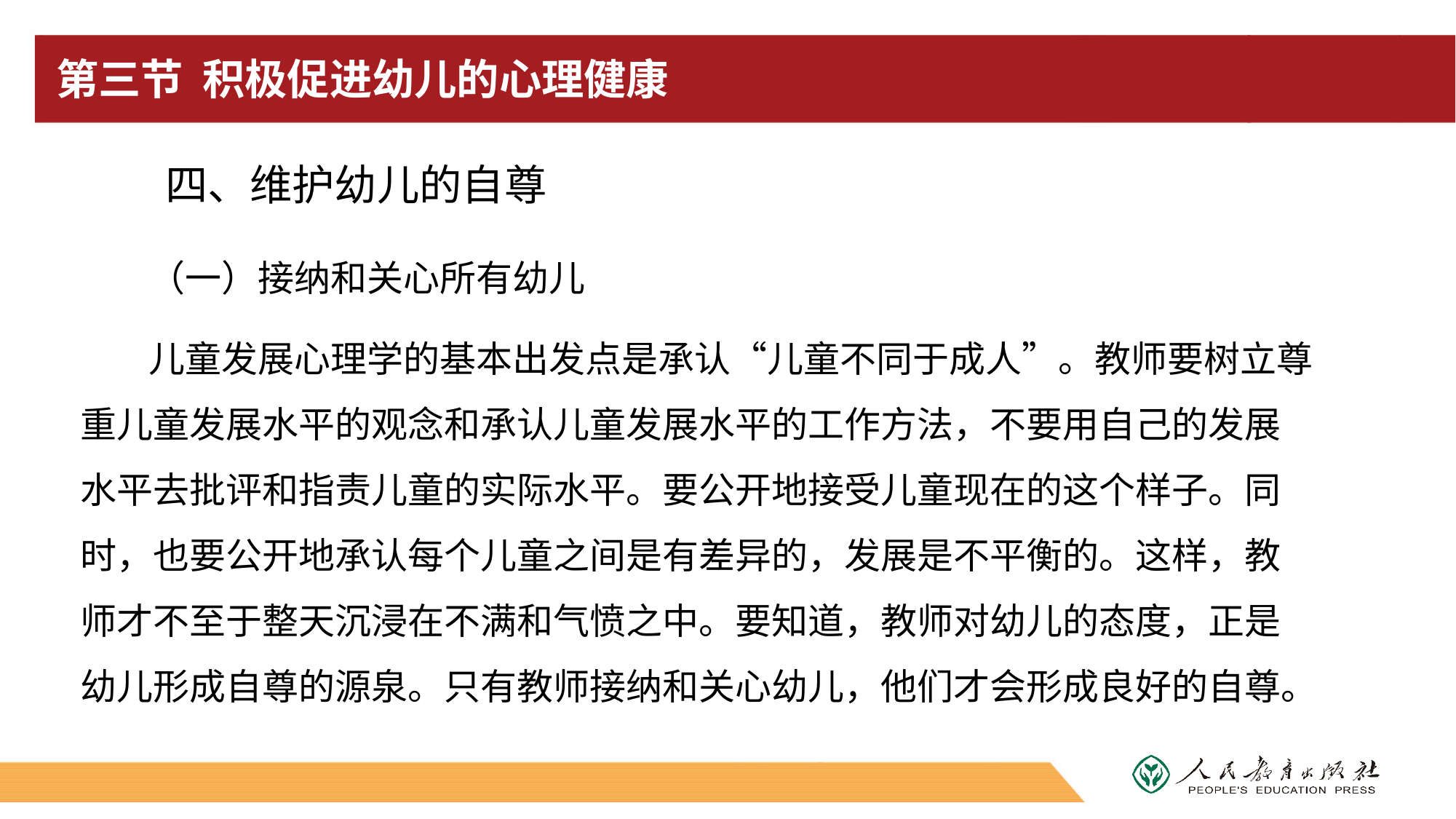

# 第三节  积极促进幼儿的心理健康
四、维护幼儿的自尊
（一）接纳和关心所有幼儿
儿童发展心理学的基本出发点是承认“儿童不同于成人”。教师要树立尊重儿童发展水平的观念和承认儿童发展水平的工作方法，不要用自己的发展水平去批评和指责儿童的实际水平。要公开地接受儿童现在的这个样子。同时，也要公开地承认每个儿童之间是有差异的，发展是不平衡的。这样，教师才不至于整天沉浸在不满和气愤之中。要知道，教师对幼儿的态度，正是幼儿形成自尊的源泉。只有教师接纳和关心幼儿，他们才会形成良好的自尊。